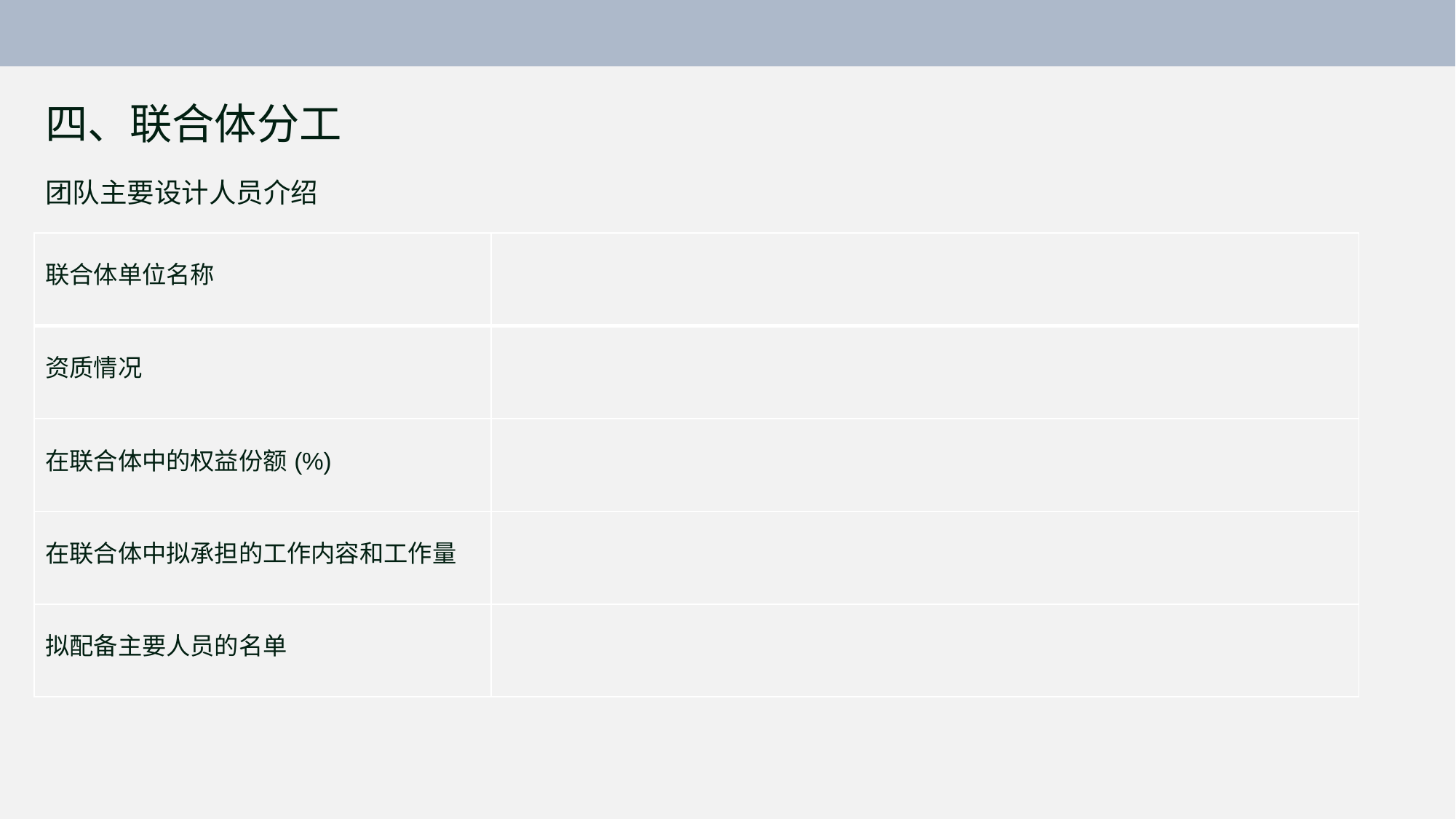

四、联合体分工
团队主要设计人员介绍
| 联合体单位名称 |  |
| --- | --- |
| 资质情况 |  |
| 在联合体中的权益份额(%) |  |
| 在联合体中拟承担的工作内容和工作量 |  |
| 拟配备主要人员的名单 |  |